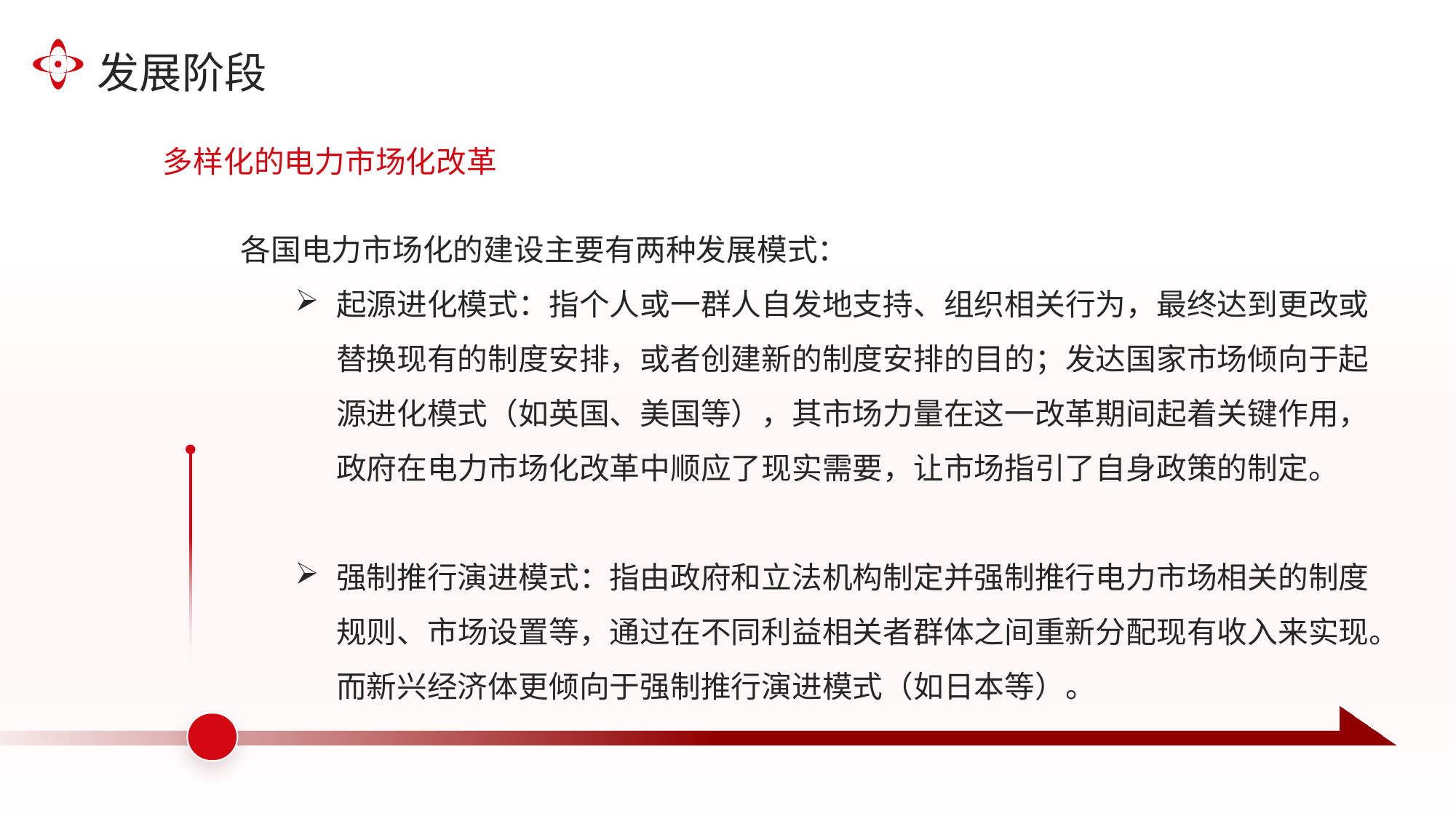

发展阶段

多样化的电力市场化改革
各国电力市场化的建设主要有两种发展模式：
起源进化模式：指个人或一群人自发地支持、组织相关行为，最终达到更改或替换现有的制度安排，或者创建新的制度安排的目的；发达国家市场倾向于起源进化模式（如英国、美国等），其市场力量在这一改革期间起着关键作用，政府在电力市场化改革中顺应了现实需要，让市场指引了自身政策的制定。

强制推行演进模式：指由政府和立法机构制定并强制推行电力市场相关的制度规则、市场设置等，通过在不同利益相关者群体之间重新分配现有收入来实现。而新兴经济体更倾向于强制推行演进模式（如日本等）。